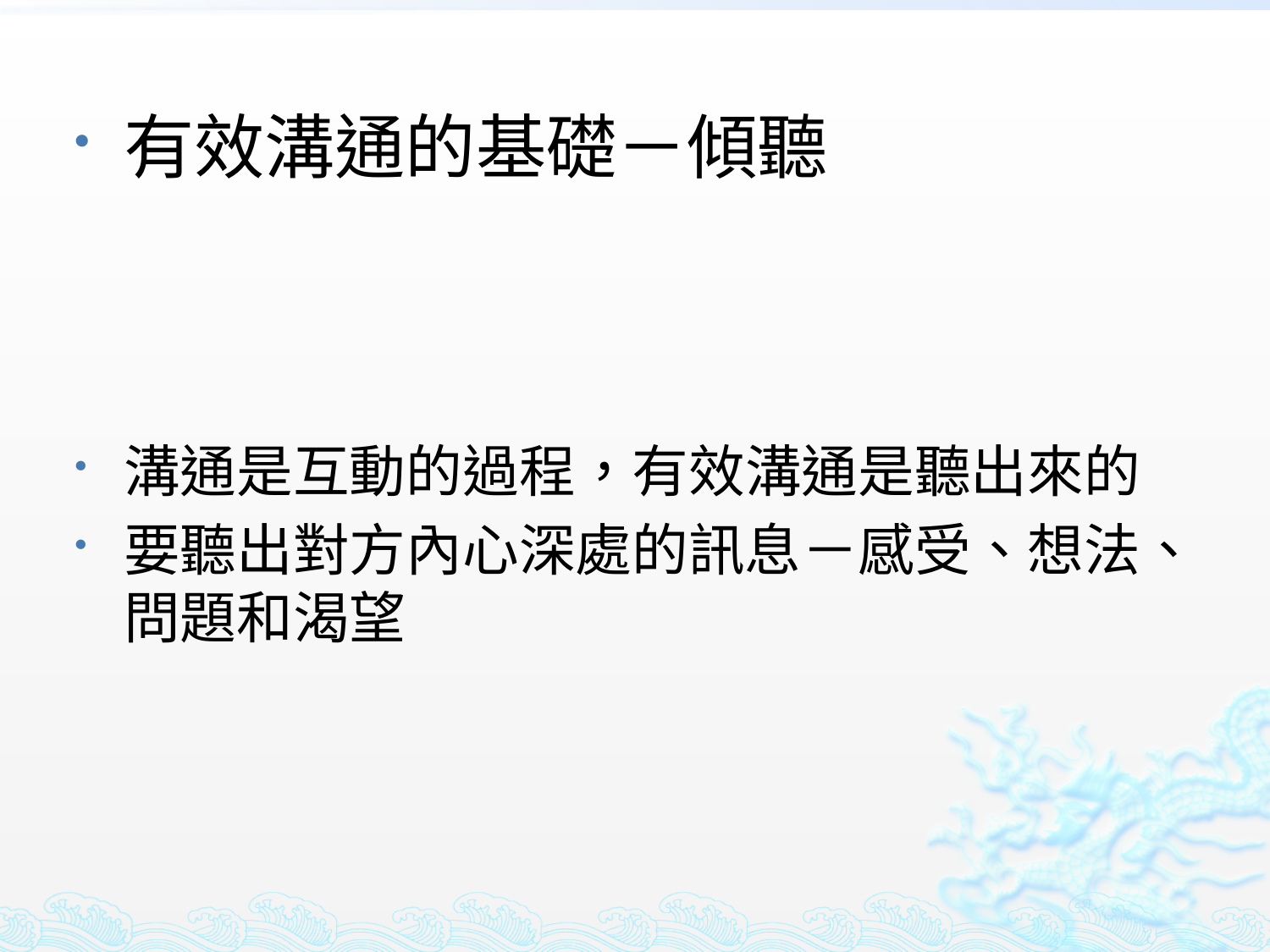

#
有效溝通的基礎－傾聽

溝通是互動的過程，有效溝通是聽出來的
要聽出對方內心深處的訊息－感受、想法、問題和渴望